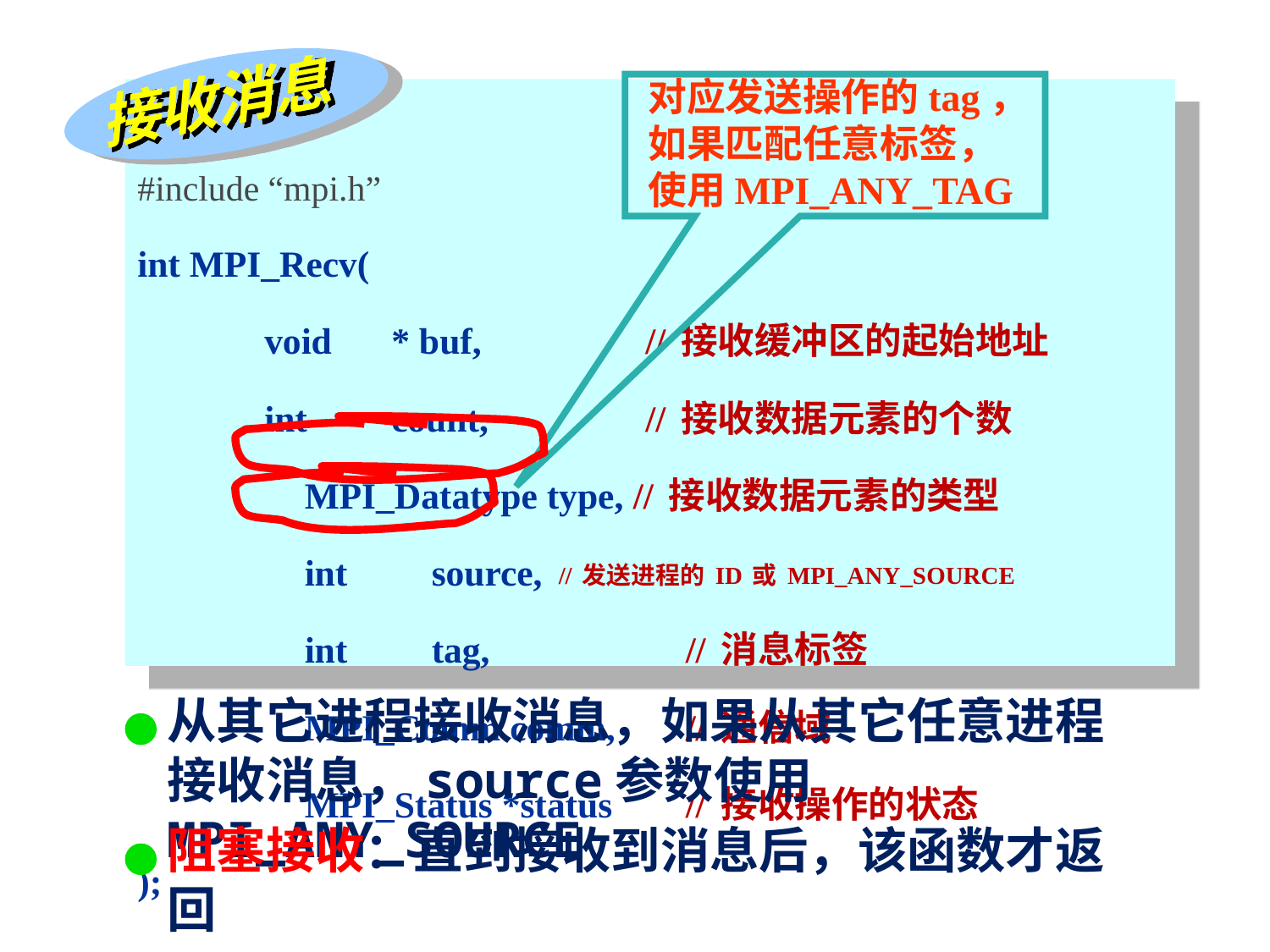

接收消息
对应发送操作的tag，如果匹配任意标签，使用MPI_ANY_TAG

#include “mpi.h”
int MPI_Recv(
	void	* buf, 		//接收缓冲区的起始地址
	int 	count,	 	//接收数据元素的个数
		MPI_Datatype type, //接收数据元素的类型
   	   	int 	source, 	//发送进程的ID或MPI_ANY_SOURCE
	 	int 	tag,		//消息标签
		MPI_Comm comm,	//通信域
		MPI_Status *status	//接收操作的状态
);

从其它进程接收消息，如果从其它任意进程接收消息，source参数使用MPI_ANY_SOURCE

阻塞接收：直到接收到消息后，该函数才返回